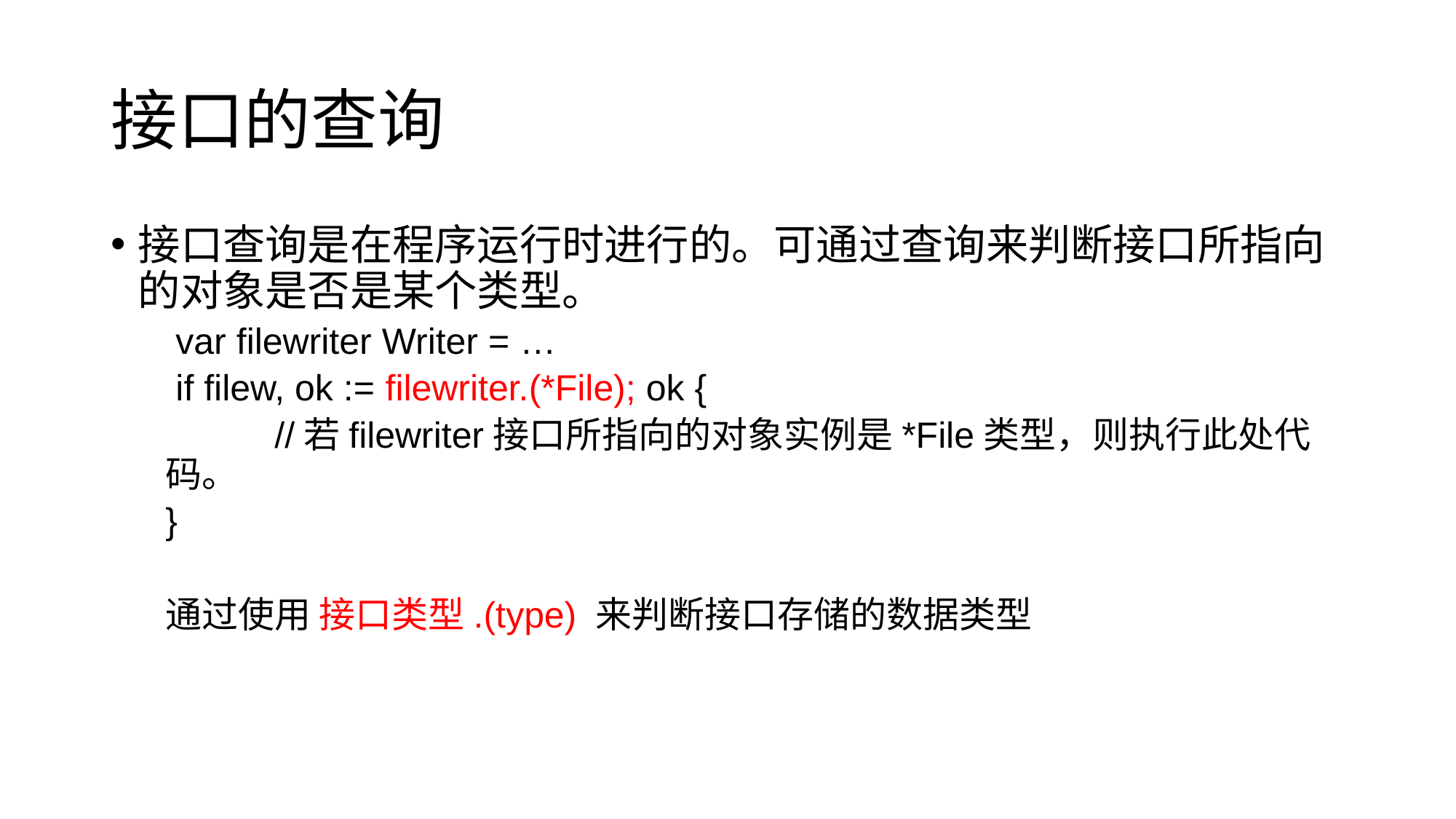

# 接口的查询
接口查询是在程序运行时进行的。可通过查询来判断接口所指向的对象是否是某个类型。
 var filewriter Writer = …
 if filew, ok := filewriter.(*File); ok {
 	//若filewriter接口所指向的对象实例是*File类型，则执行此处代码。
}

通过使用 接口类型.(type) 来判断接口存储的数据类型